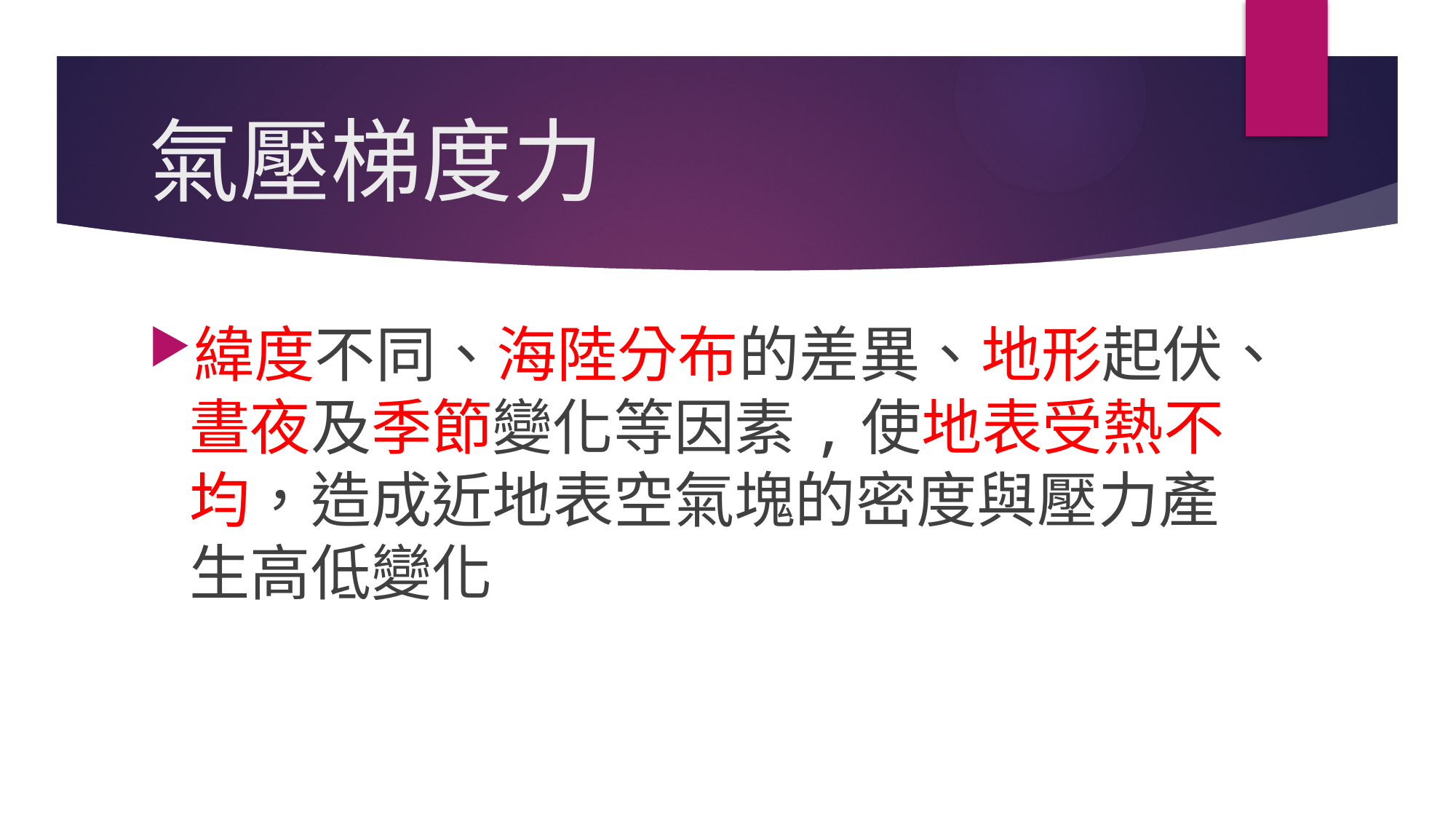

# 氣壓梯度力
緯度不同、海陸分布的差異、地形起伏、晝夜及季節變化等因素,使地表受熱不均，造成近地表空氣塊的密度與壓力產生高低變化